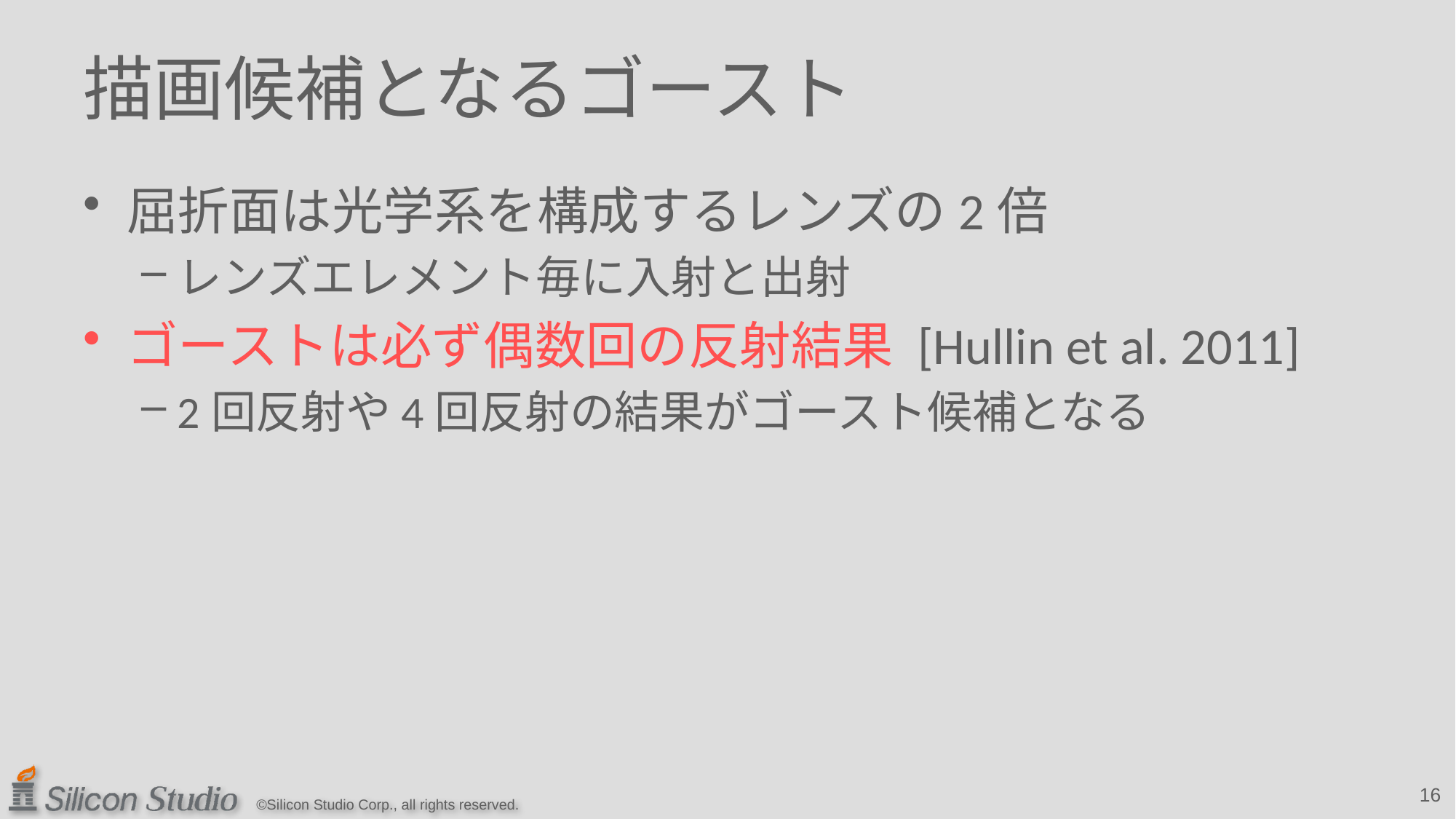

# 描画候補となるゴースト
屈折面は光学系を構成するレンズの2倍
レンズエレメント毎に入射と出射
ゴーストは必ず偶数回の反射結果 [Hullin et al. 2011]
2回反射や4回反射の結果がゴースト候補となる
16